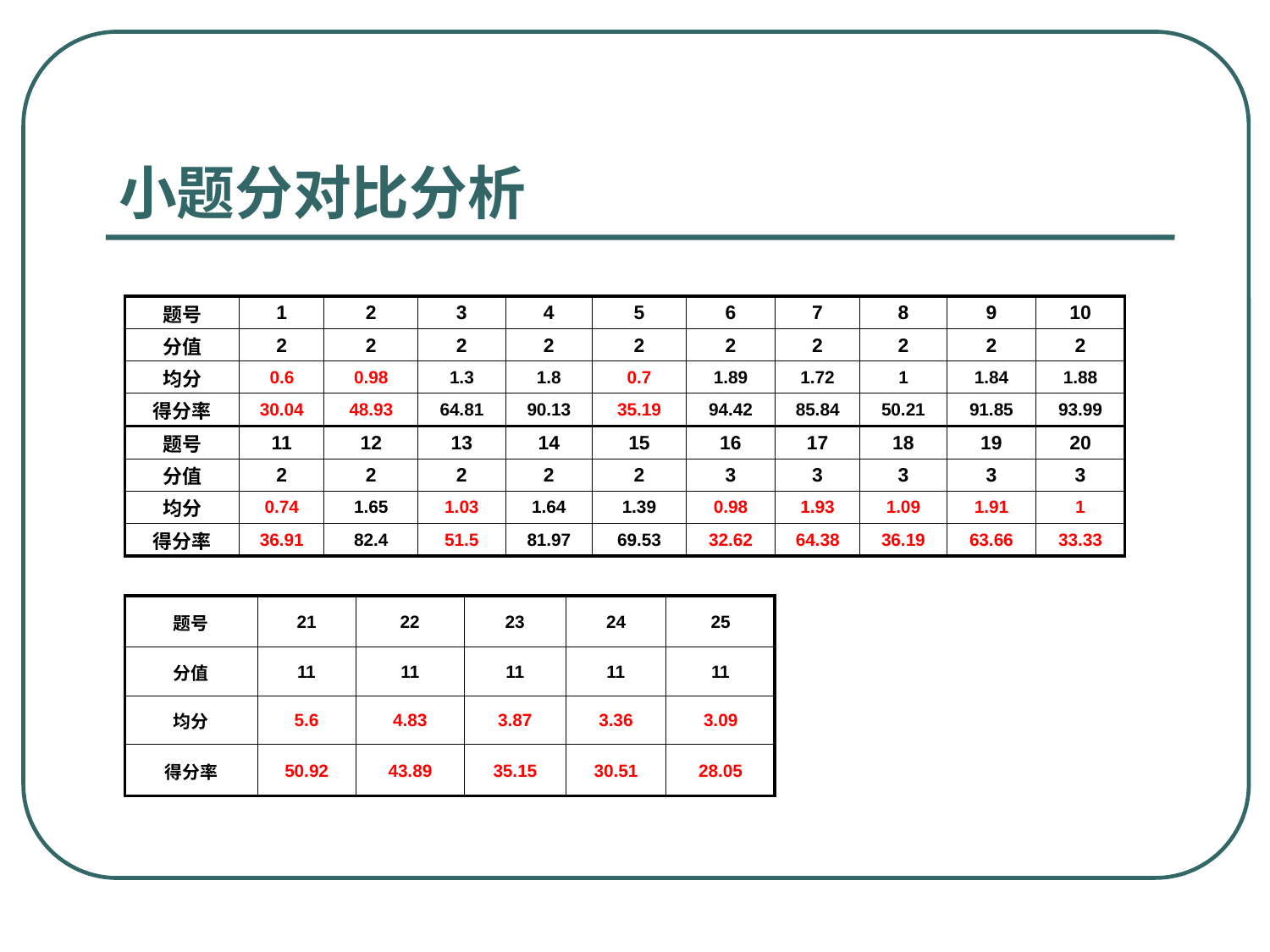

# 小题分对比分析
| 题号 | 1 | 2 | 3 | 4 | 5 | 6 | 7 | 8 | 9 | 10 |
| --- | --- | --- | --- | --- | --- | --- | --- | --- | --- | --- |
| 分值 | 2 | 2 | 2 | 2 | 2 | 2 | 2 | 2 | 2 | 2 |
| 均分 | 0.6 | 0.98 | 1.3 | 1.8 | 0.7 | 1.89 | 1.72 | 1 | 1.84 | 1.88 |
| 得分率 | 30.04 | 48.93 | 64.81 | 90.13 | 35.19 | 94.42 | 85.84 | 50.21 | 91.85 | 93.99 |
| 题号 | 11 | 12 | 13 | 14 | 15 | 16 | 17 | 18 | 19 | 20 |
| 分值 | 2 | 2 | 2 | 2 | 2 | 3 | 3 | 3 | 3 | 3 |
| 均分 | 0.74 | 1.65 | 1.03 | 1.64 | 1.39 | 0.98 | 1.93 | 1.09 | 1.91 | 1 |
| 得分率 | 36.91 | 82.4 | 51.5 | 81.97 | 69.53 | 32.62 | 64.38 | 36.19 | 63.66 | 33.33 |
| 题号 | 21 | 22 | 23 | 24 | 25 |
| --- | --- | --- | --- | --- | --- |
| 分值 | 11 | 11 | 11 | 11 | 11 |
| 均分 | 5.6 | 4.83 | 3.87 | 3.36 | 3.09 |
| 得分率 | 50.92 | 43.89 | 35.15 | 30.51 | 28.05 |